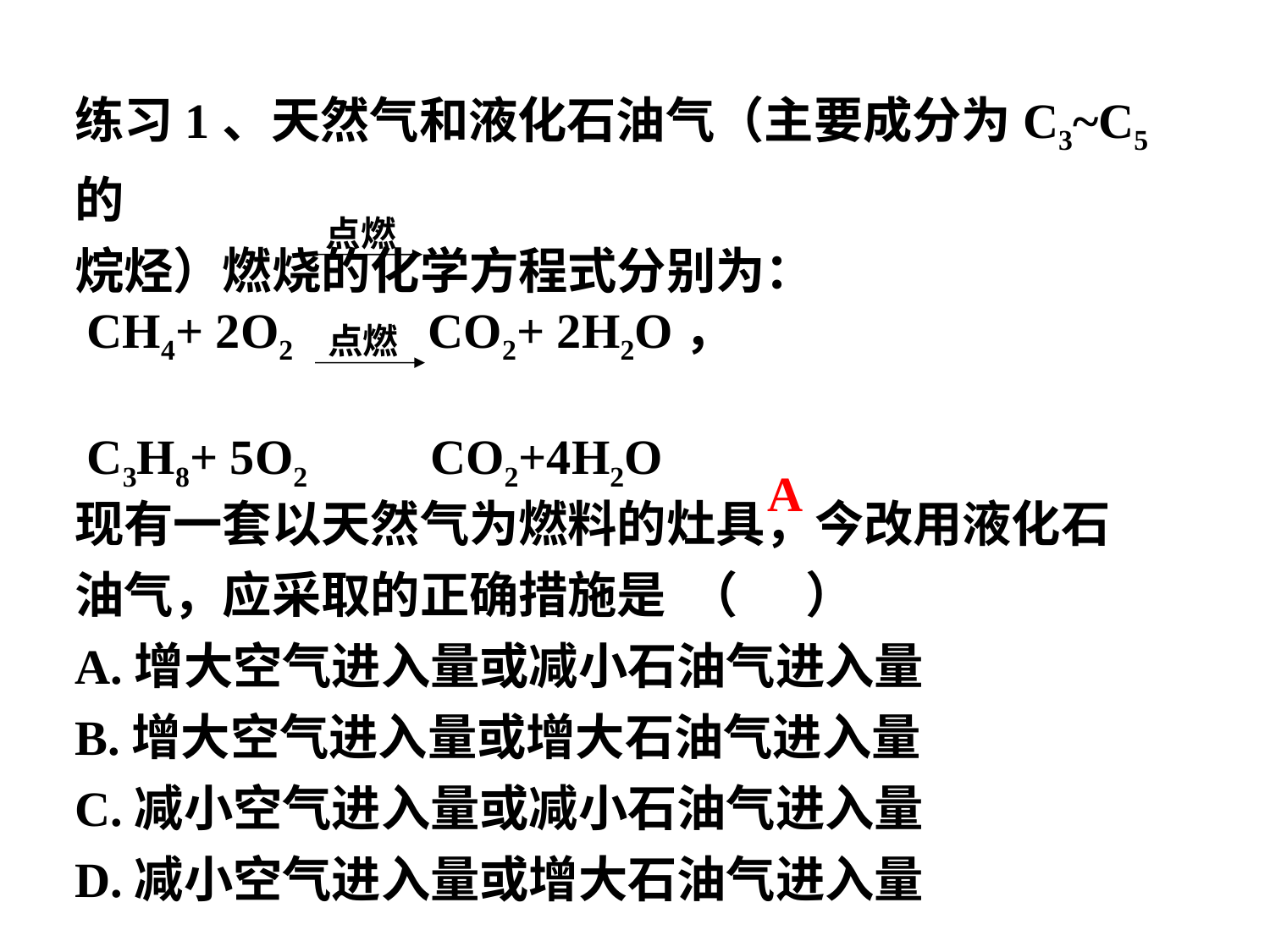

练习1、天然气和液化石油气（主要成分为C3~C5的
烷烃）燃烧的化学方程式分别为：
 CH4+ 2O2           CO2+ 2H2O，

 C3H8+ 5O2          CO2+4H2O
现有一套以天然气为燃料的灶具，今改用液化石
油气，应采取的正确措施是  （      ）
A.增大空气进入量或减小石油气进入量
B.增大空气进入量或增大石油气进入量
C.减小空气进入量或减小石油气进入量
D.减小空气进入量或增大石油气进入量
点燃

点燃

A